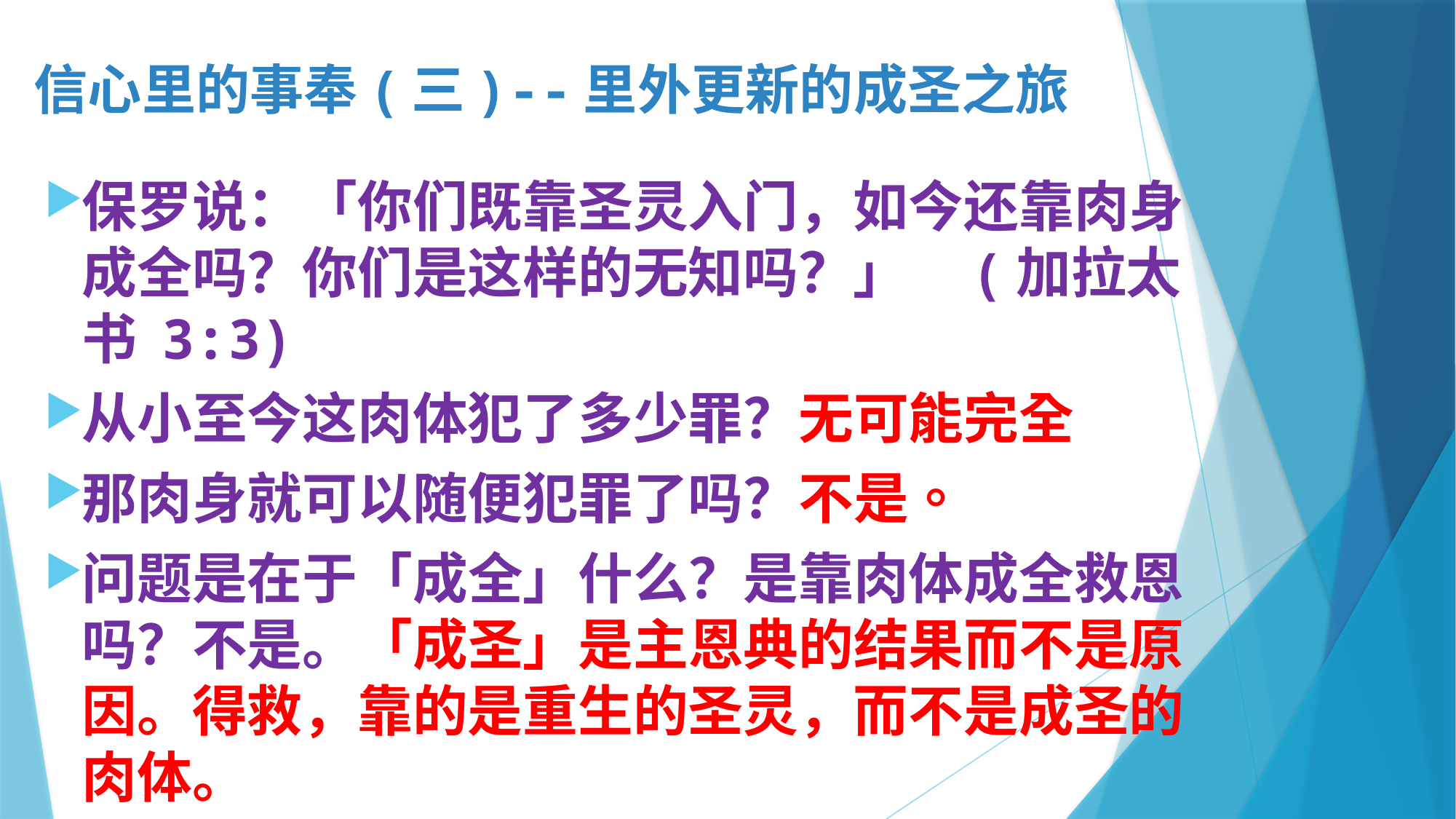

# 信心里的事奉(三)--里外更新的成圣之旅
保罗说：「你们既靠圣灵入门，如今还靠肉身成全吗？你们是这样的无知吗？」    (加拉太书 3:3)
从小至今这肉体犯了多少罪？无可能完全
那肉身就可以随便犯罪了吗？不是。
问题是在于「成全」什么？是靠肉体成全救恩吗？不是。「成圣」是主恩典的结果而不是原因。得救，靠的是重生的圣灵，而不是成圣的肉体。